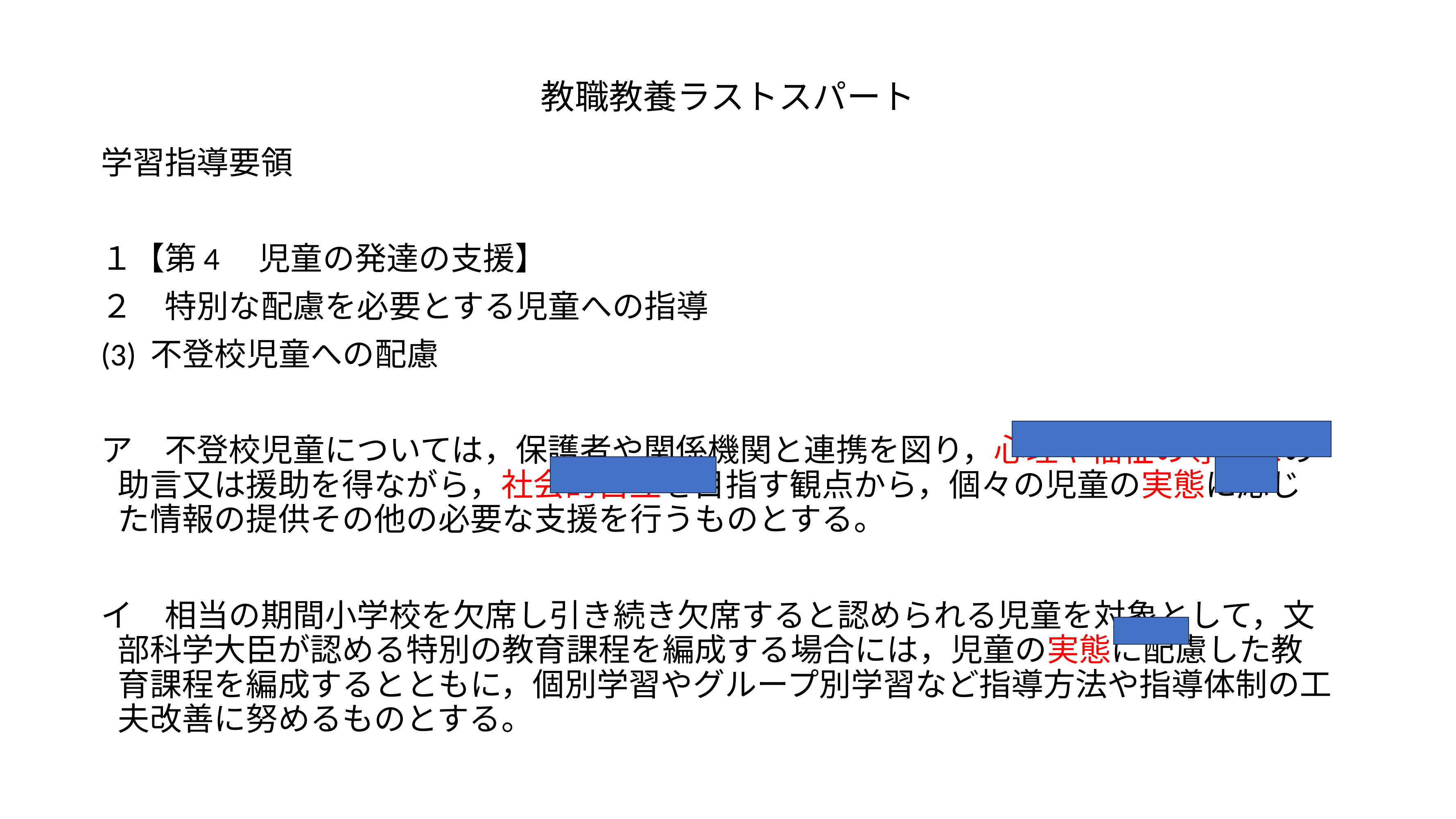

# 教職教養ラストスパート
学習指導要領

１【第4　児童の発達の支援】
２　特別な配慮を必要とする児童への指導
(3) 不登校児童への配慮

ア　不登校児童については，保護者や関係機関と連携を図り，心理や福祉の専門家の助言又は援助を得ながら，社会的自立を目指す観点から，個々の児童の実態に応じた情報の提供その他の必要な支援を行うものとする。

イ　相当の期間小学校を欠席し引き続き欠席すると認められる児童を対象として，文部科学大臣が認める特別の教育課程を編成する場合には，児童の実態に配慮した教育課程を編成するとともに，個別学習やグループ別学習など指導方法や指導体制の工夫改善に努めるものとする。